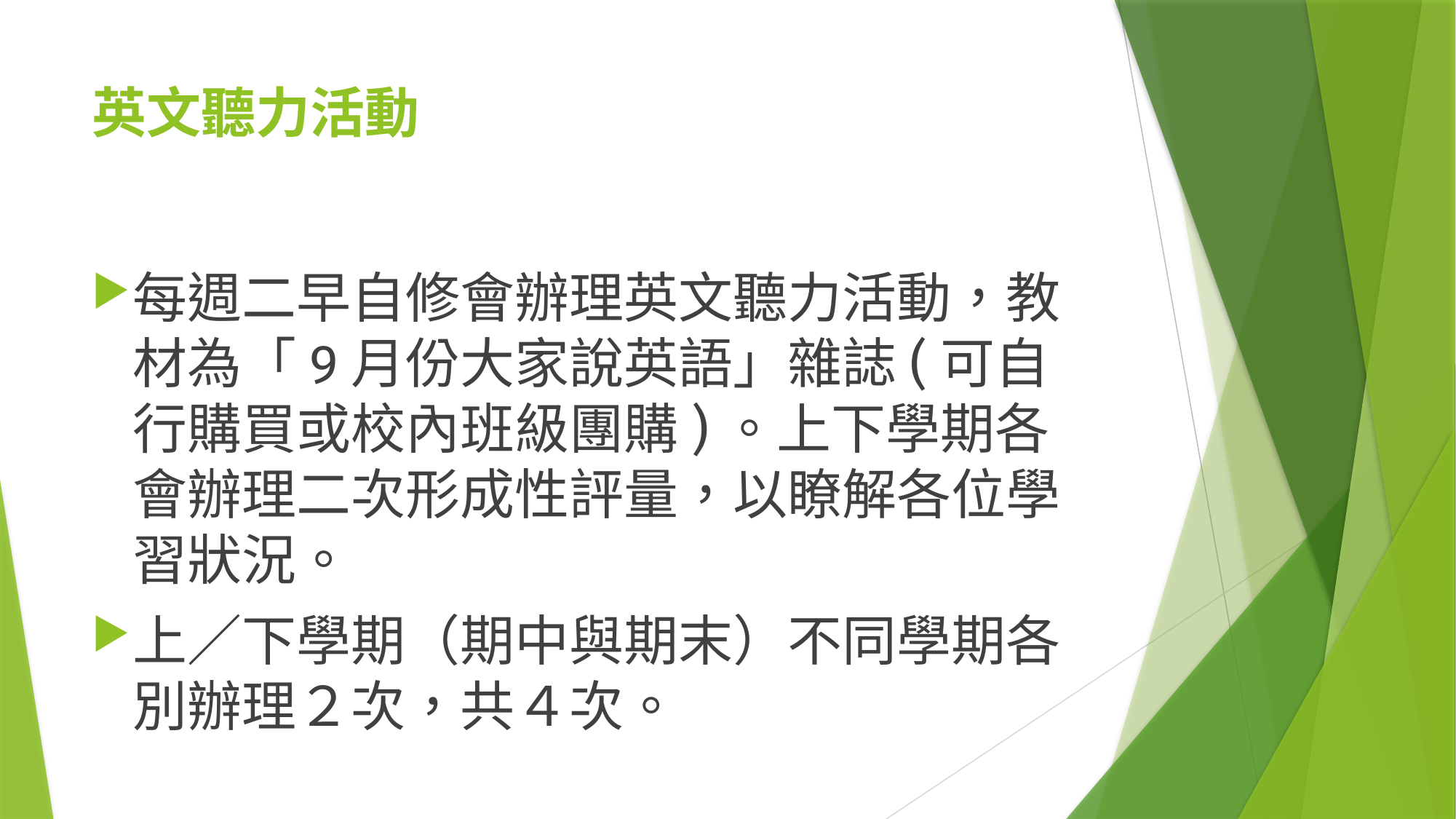

# 英文聽力活動
每週二早自修會辦理英文聽力活動，教材為「9月份大家說英語」雜誌(可自行購買或校內班級團購)。上下學期各會辦理二次形成性評量，以瞭解各位學習狀況。
上／下學期（期中與期末）不同學期各別辦理２次，共４次。